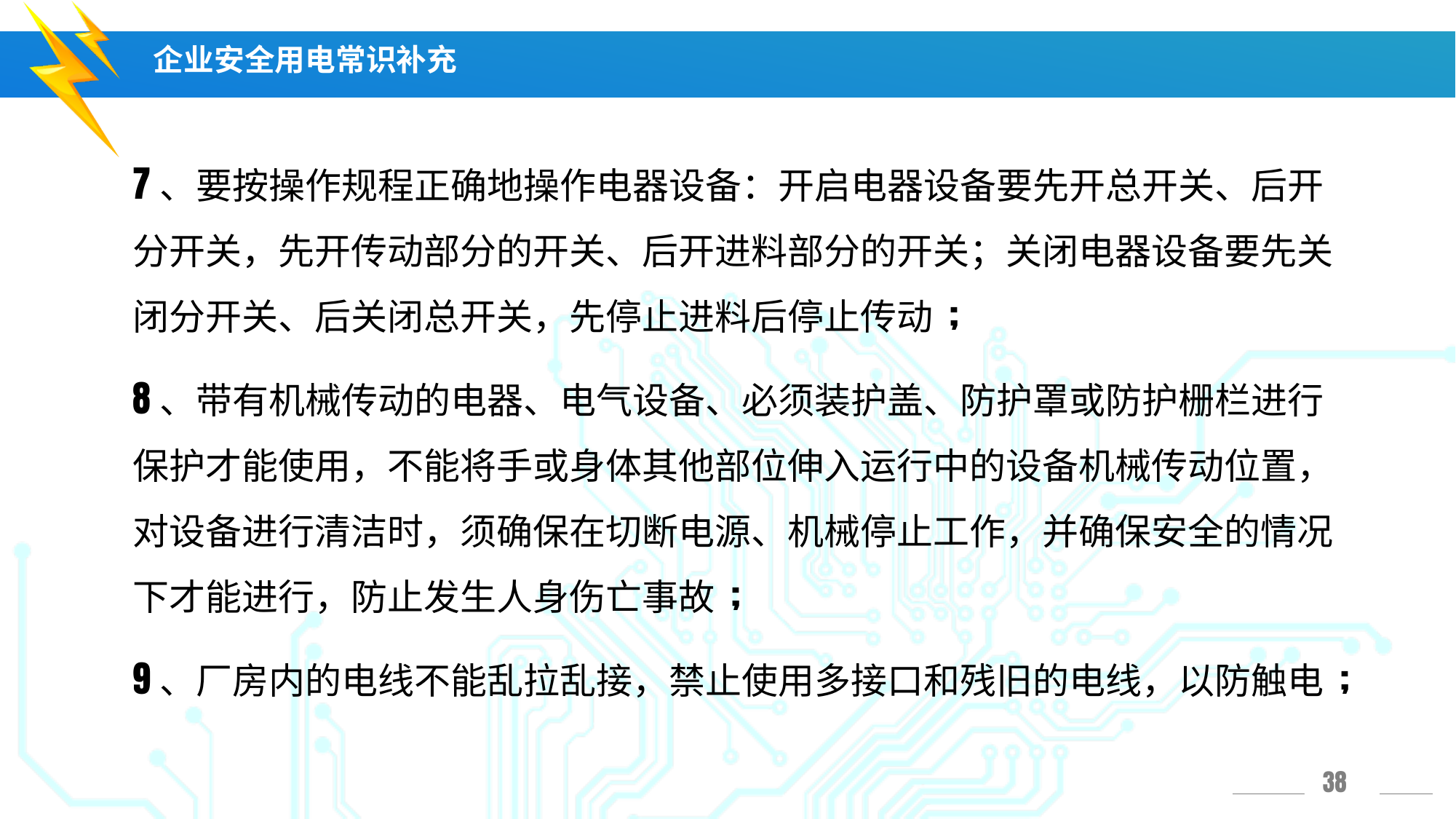

企业安全用电常识补充
7、要按操作规程正确地操作电器设备：开启电器设备要先开总开关、后开分开关，先开传动部分的开关、后开进料部分的开关；关闭电器设备要先关闭分开关、后关闭总开关，先停止进料后停止传动 ;
8、带有机械传动的电器、电气设备、必须装护盖、防护罩或防护栅栏进行保护才能使用，不能将手或身体其他部位伸入运行中的设备机械传动位置，对设备进行清洁时，须确保在切断电源、机械停止工作，并确保安全的情况下才能进行，防止发生人身伤亡事故 ;
9、厂房内的电线不能乱拉乱接，禁止使用多接口和残旧的电线，以防触电 ;

38